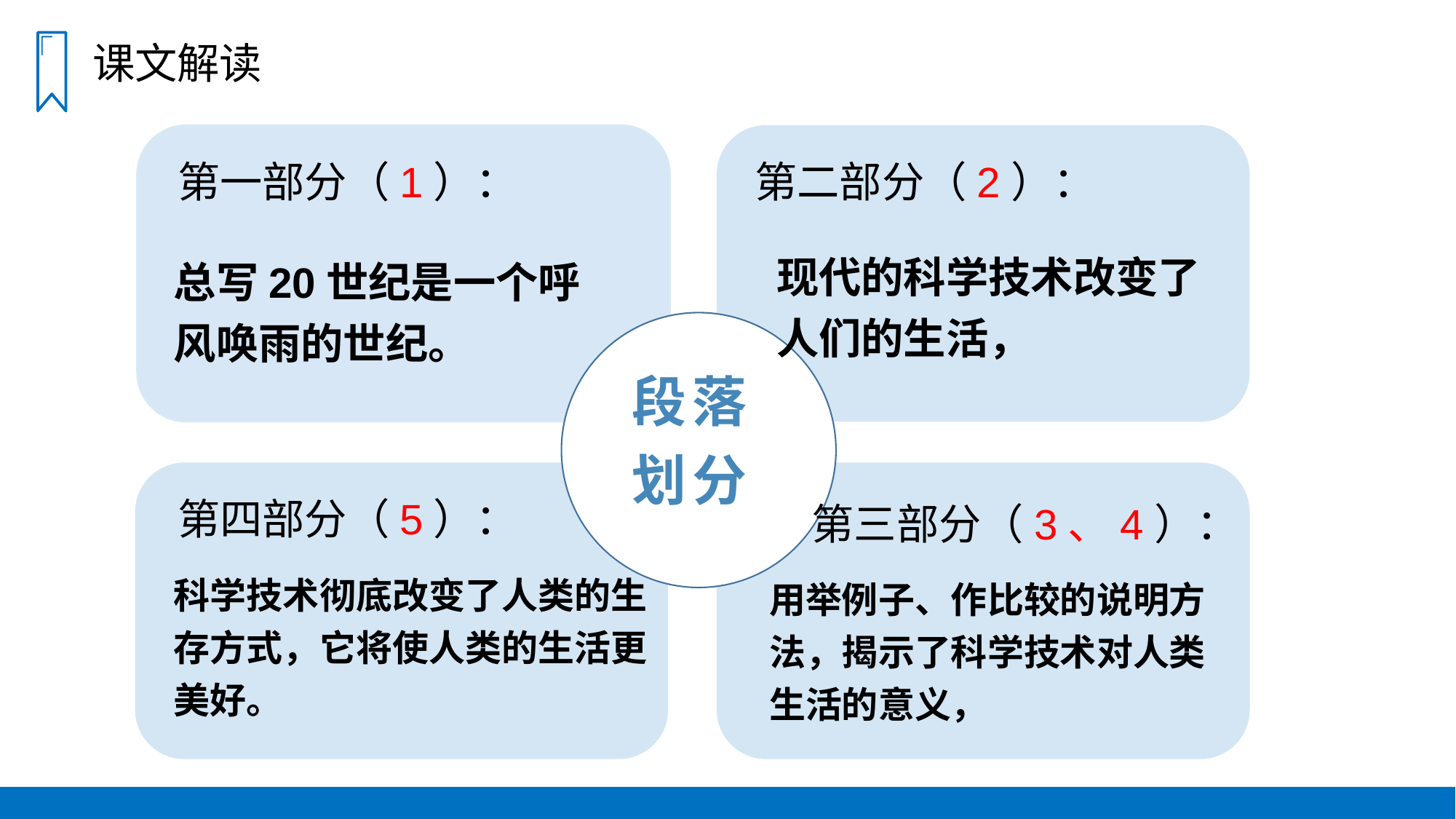

课文解读

第一部分（1）：
第二部分（2）：
现代的科学技术改变了人们的生活，
总写20世纪是一个呼风唤雨的世纪。

段落
划分

第四部分（5）：
第三部分（3、4）：
科学技术彻底改变了人类的生存方式，它将使人类的生活更美好。
用举例子、作比较的说明方法，揭示了科学技术对人类生活的意义，